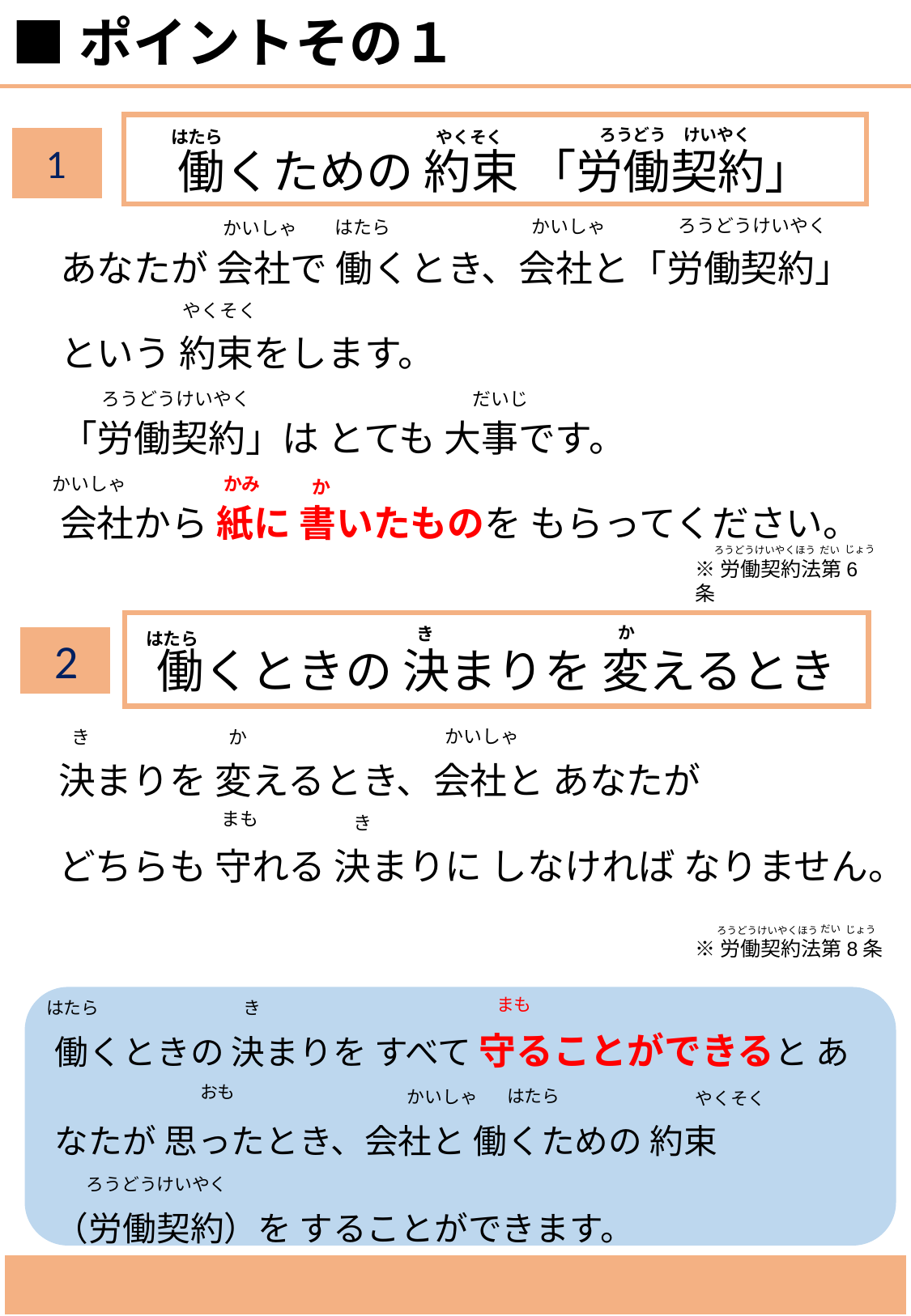

■ポイントその１
働くための 約束 「労働契約」
ろうどう　けいやく
はたら
やくそく

1
あなたが 会社で 働くとき、会社と「労働契約」
という 約束をします。
「労働契約」は とても 大事です。
会社から 紙に 書いたものを もらってください。
ろうどうけいやく
かいしゃ
はたら
かいしゃ
やくそく
ろうどうけいやく
だいじ
かいしゃ
かみ
か
じょう
ろうどうけいやくほう
だい
※労働契約法第6条
働くときの 決まりを 変えるとき

か
き
はたら
2

決まりを 変えるとき、会社と あなたが
どちらも 守れる 決まりに しなければ なりません。
かいしゃ
き
か
まも
き
だい
じょう
ろうどうけいやくほう
※労働契約法第8条
働くときの 決まりを すべて 守ることができると あなたが 思ったとき、会社と 働くための 約束
（労働契約）を することができます。
まも
はたら
き
おも
はたら
かいしゃ
やくそく
ろうどうけいやく